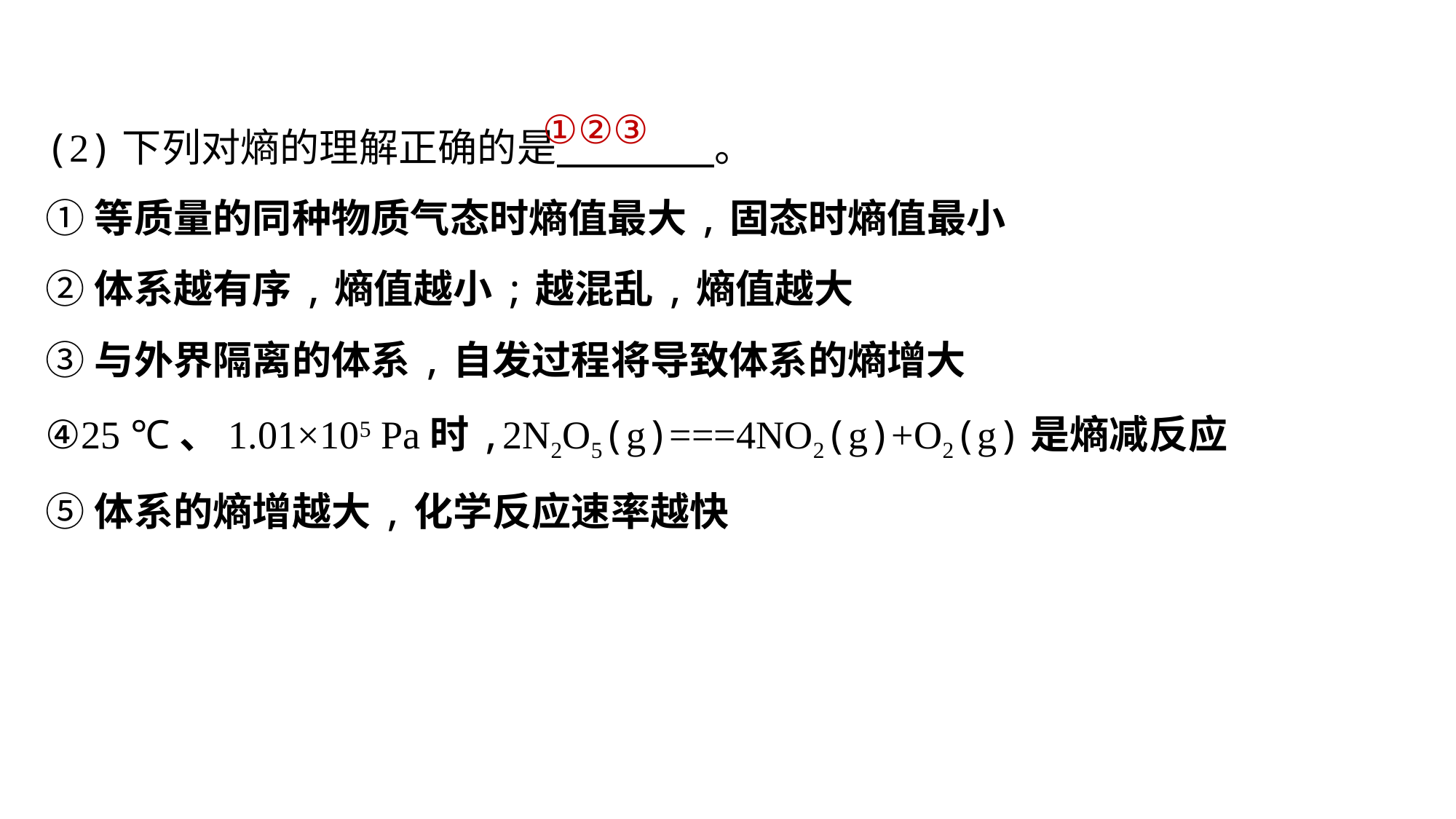

(2)下列对熵的理解正确的是　　　　。
①等质量的同种物质气态时熵值最大,固态时熵值最小
②体系越有序,熵值越小;越混乱,熵值越大
③与外界隔离的体系,自发过程将导致体系的熵增大
④25 ℃、1.01×105 Pa时,2N2O5(g)===4NO2(g)+O2(g)是熵减反应
⑤体系的熵增越大,化学反应速率越快
①②③